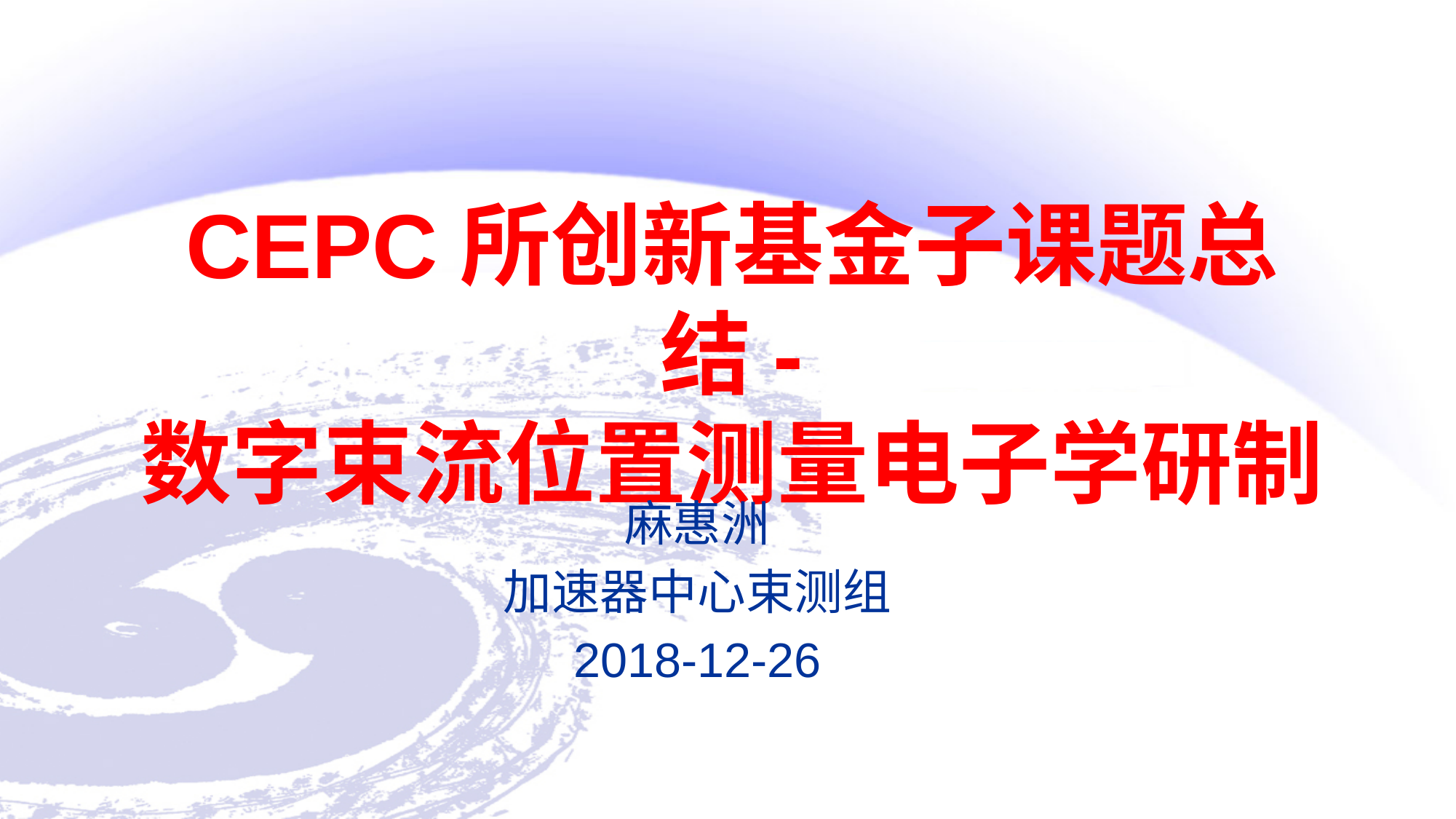

# CEPC所创新基金子课题总结- 数字束流位置测量电子学研制
麻惠洲
加速器中心束测组
2018-12-26